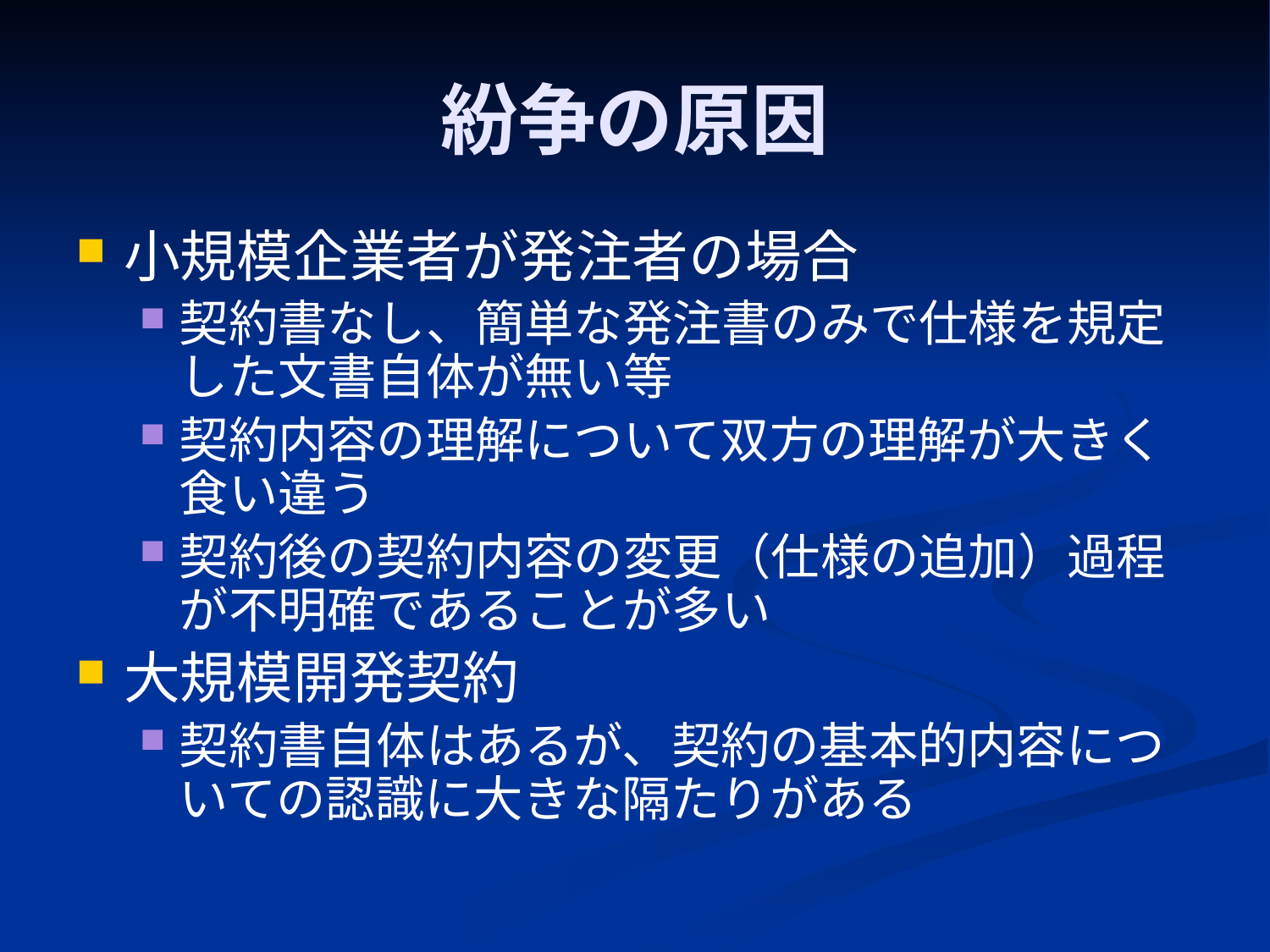

# 紛争の原因
小規模企業者が発注者の場合
契約書なし、簡単な発注書のみで仕様を規定した文書自体が無い等
契約内容の理解について双方の理解が大きく食い違う
契約後の契約内容の変更（仕様の追加）過程が不明確であることが多い
大規模開発契約
契約書自体はあるが、契約の基本的内容についての認識に大きな隔たりがある